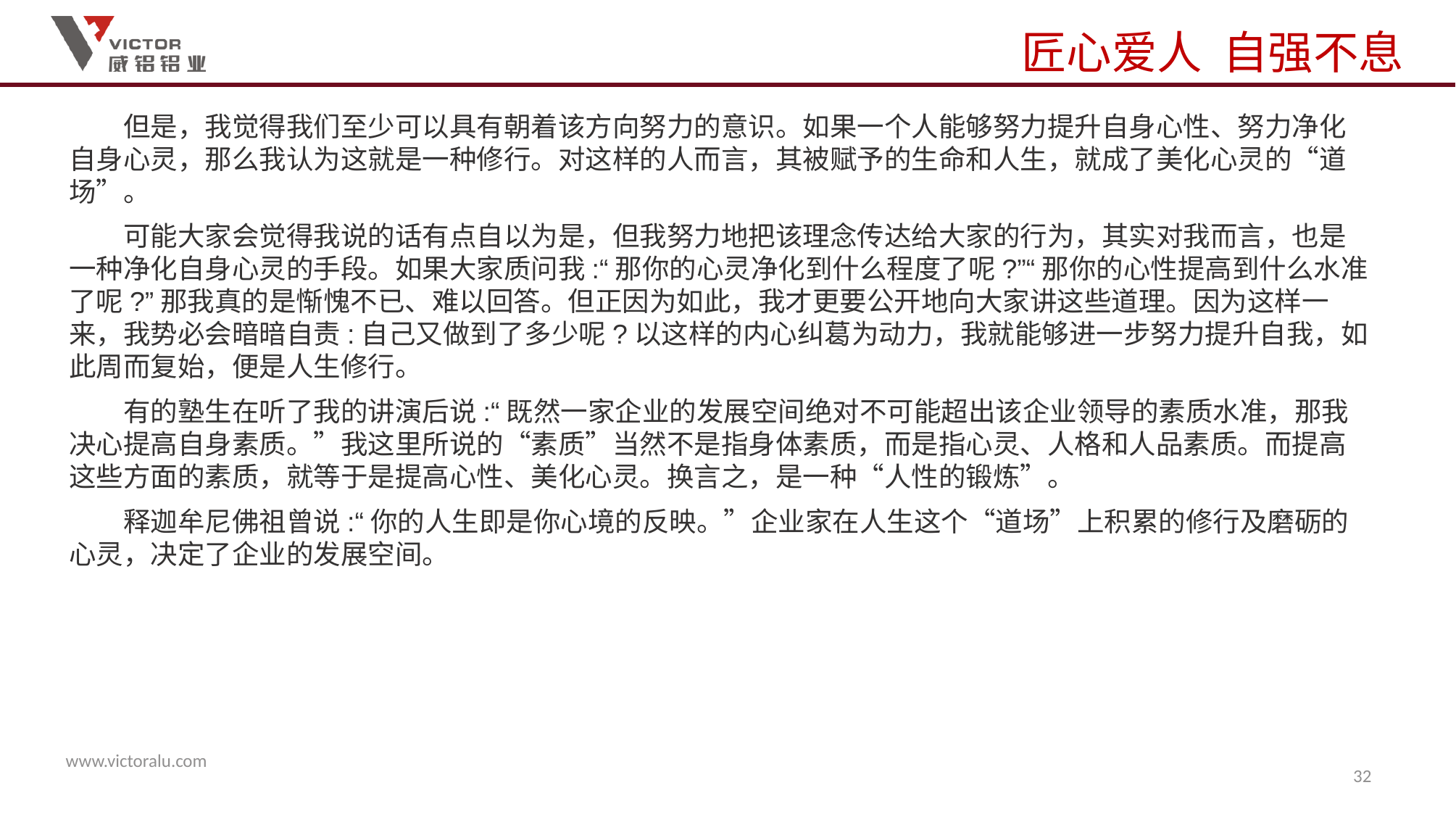

但是，我觉得我们至少可以具有朝着该方向努力的意识。如果一个人能够努力提升自身心性、努力净化自身心灵，那么我认为这就是一种修行。对这样的人而言，其被赋予的生命和人生，就成了美化心灵的“道场”。
可能大家会觉得我说的话有点自以为是，但我努力地把该理念传达给大家的行为，其实对我而言，也是一种净化自身心灵的手段。如果大家质问我:“那你的心灵净化到什么程度了呢?”“那你的心性提高到什么水准了呢?”那我真的是惭愧不已、难以回答。但正因为如此，我才更要公开地向大家讲这些道理。因为这样一来，我势必会暗暗自责:自己又做到了多少呢?以这样的内心纠葛为动力，我就能够进一步努力提升自我，如此周而复始，便是人生修行。
有的塾生在听了我的讲演后说:“既然一家企业的发展空间绝对不可能超出该企业领导的素质水准，那我决心提高自身素质。”我这里所说的“素质”当然不是指身体素质，而是指心灵、人格和人品素质。而提高这些方面的素质，就等于是提高心性、美化心灵。换言之，是一种“人性的锻炼”。
释迦牟尼佛祖曾说:“你的人生即是你心境的反映。”企业家在人生这个“道场”上积累的修行及磨砺的心灵，决定了企业的发展空间。

32